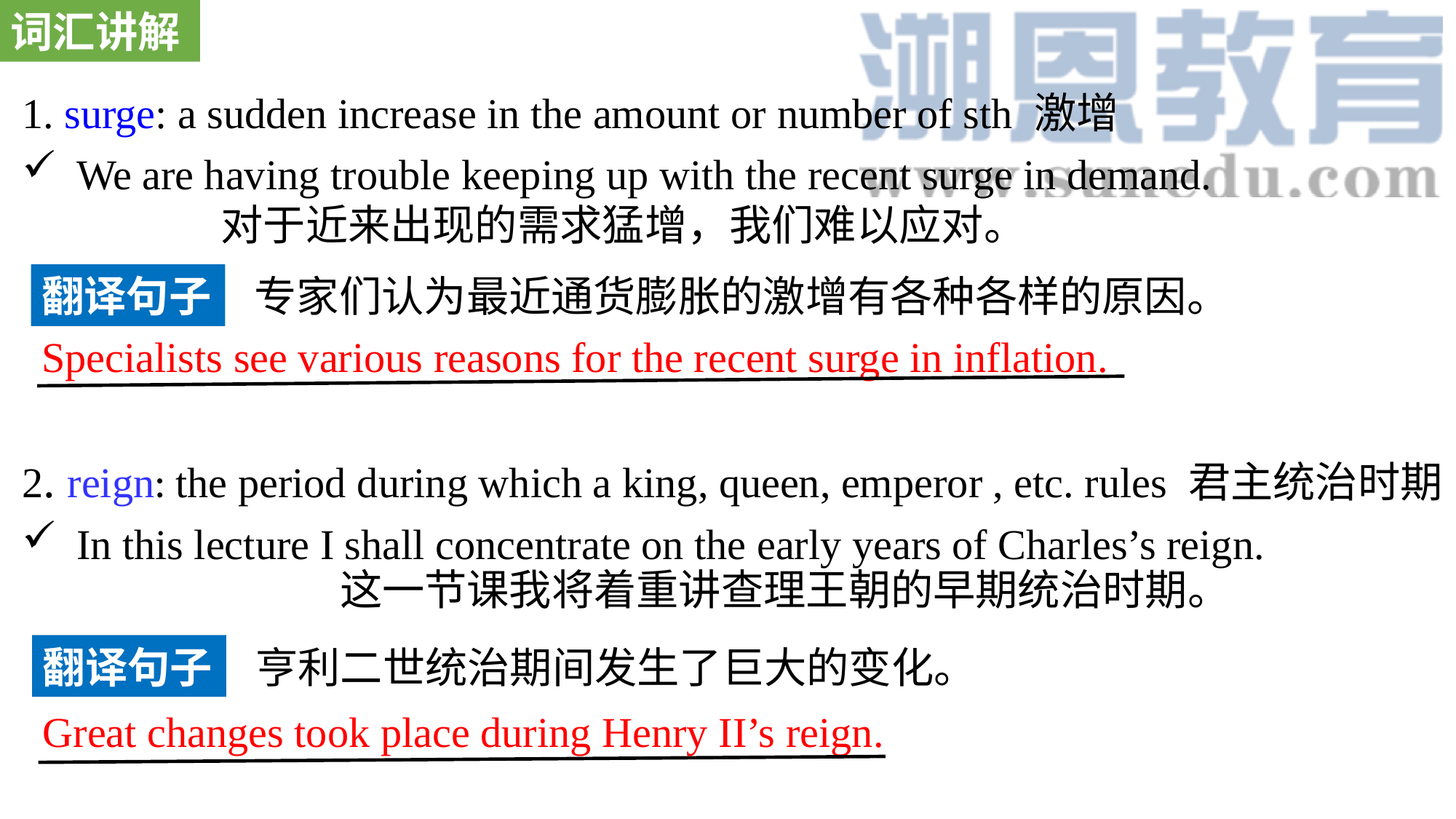

词汇讲解
1. surge: a sudden increase in the amount or number of sth 激增
We are having trouble keeping up with the recent surge in demand.                                  对于近来出现的需求猛增，我们难以应对。

2. reign: the period during which a king, queen, emperor , etc. rules 君主统治时期
In this lecture I shall concentrate on the early years of Charles’s reign.                                          这一节课我将着重讲查理王朝的早期统治时期。
翻译句子
专家们认为最近通货膨胀的激增有各种各样的原因。
Specialists see various reasons for the recent surge in inflation.
翻译句子
亨利二世统治期间发生了巨大的变化。
Great changes took place during Henry II’s reign.